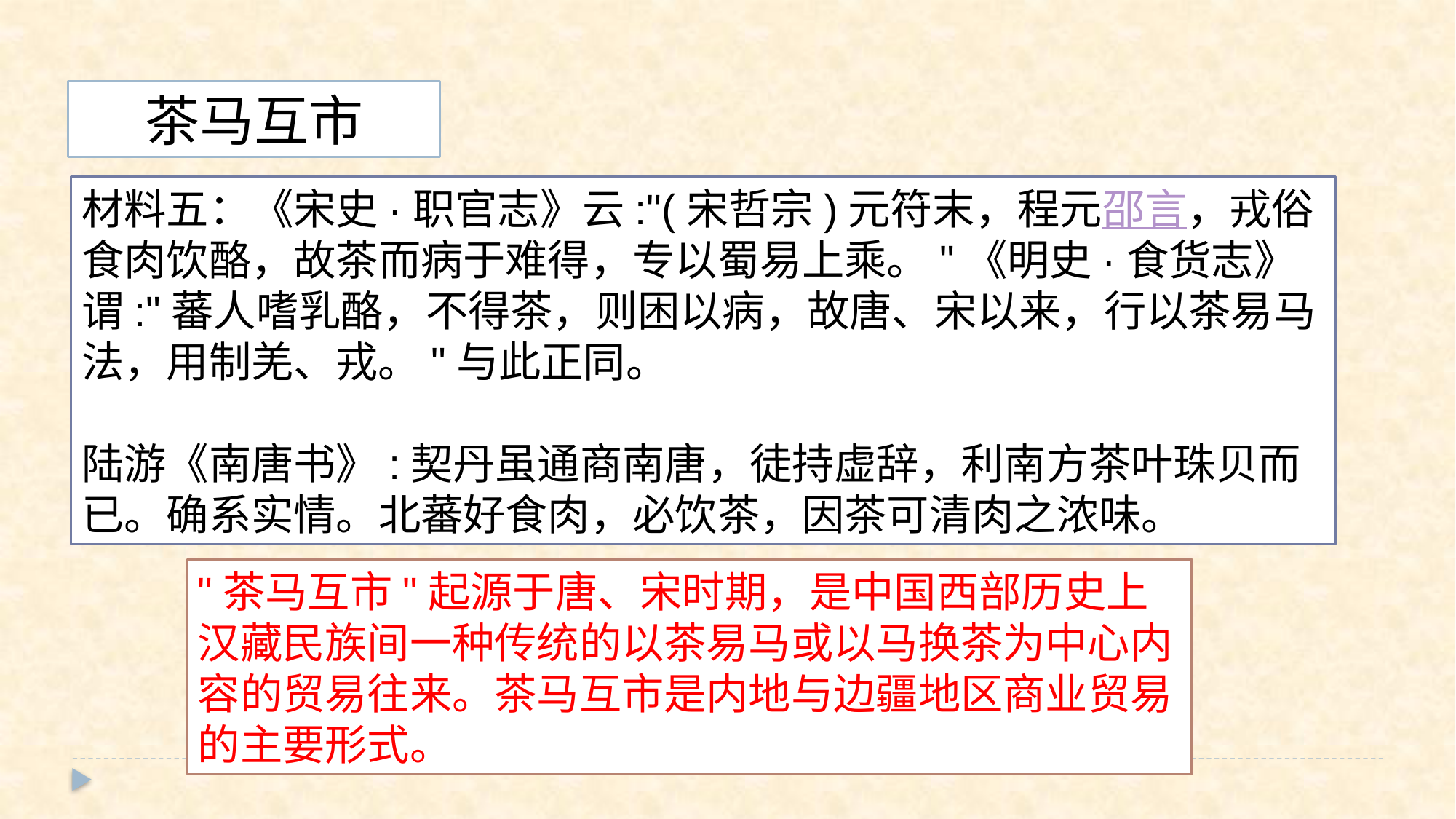

茶马互市
材料五：《宋史·职官志》云:"(宋哲宗)元符末，程元邵言，戎俗食肉饮酪，故茶而病于难得，专以蜀易上乘。"《明史·食货志》谓:"蕃人嗜乳酪，不得茶，则困以病，故唐、宋以来，行以茶易马法，用制羌、戎。"与此正同。

陆游《南唐书》:契丹虽通商南唐，徒持虚辞，利南方茶叶珠贝而已。确系实情。北蕃好食肉，必饮茶，因茶可清肉之浓味。
"茶马互市"起源于唐、宋时期，是中国西部历史上汉藏民族间一种传统的以茶易马或以马换茶为中心内容的贸易往来。茶马互市是内地与边疆地区商业贸易的主要形式。